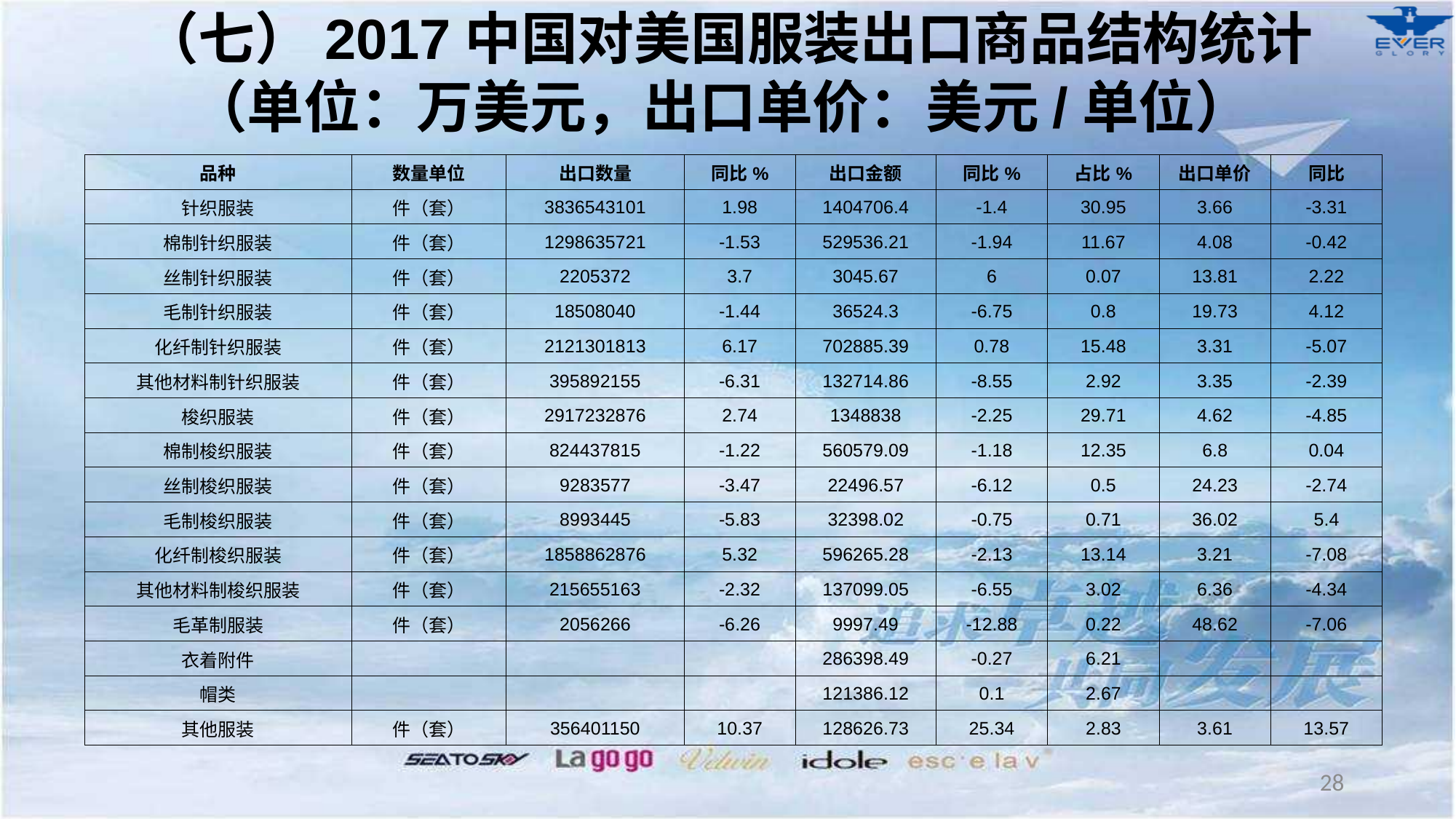

（七）2017中国对美国服装出口商品结构统计
（单位：万美元，出口单价：美元/单位）
| 品种 | 数量单位 | 出口数量 | 同比% | 出口金额 | 同比% | 占比% | 出口单价 | 同比 |
| --- | --- | --- | --- | --- | --- | --- | --- | --- |
| 针织服装 | 件（套） | 3836543101 | 1.98 | 1404706.4 | -1.4 | 30.95 | 3.66 | -3.31 |
| 棉制针织服装 | 件（套） | 1298635721 | -1.53 | 529536.21 | -1.94 | 11.67 | 4.08 | -0.42 |
| 丝制针织服装 | 件（套） | 2205372 | 3.7 | 3045.67 | 6 | 0.07 | 13.81 | 2.22 |
| 毛制针织服装 | 件（套） | 18508040 | -1.44 | 36524.3 | -6.75 | 0.8 | 19.73 | 4.12 |
| 化纤制针织服装 | 件（套） | 2121301813 | 6.17 | 702885.39 | 0.78 | 15.48 | 3.31 | -5.07 |
| 其他材料制针织服装 | 件（套） | 395892155 | -6.31 | 132714.86 | -8.55 | 2.92 | 3.35 | -2.39 |
| 梭织服装 | 件（套） | 2917232876 | 2.74 | 1348838 | -2.25 | 29.71 | 4.62 | -4.85 |
| 棉制梭织服装 | 件（套） | 824437815 | -1.22 | 560579.09 | -1.18 | 12.35 | 6.8 | 0.04 |
| 丝制梭织服装 | 件（套） | 9283577 | -3.47 | 22496.57 | -6.12 | 0.5 | 24.23 | -2.74 |
| 毛制梭织服装 | 件（套） | 8993445 | -5.83 | 32398.02 | -0.75 | 0.71 | 36.02 | 5.4 |
| 化纤制梭织服装 | 件（套） | 1858862876 | 5.32 | 596265.28 | -2.13 | 13.14 | 3.21 | -7.08 |
| 其他材料制梭织服装 | 件（套） | 215655163 | -2.32 | 137099.05 | -6.55 | 3.02 | 6.36 | -4.34 |
| 毛革制服装 | 件（套） | 2056266 | -6.26 | 9997.49 | -12.88 | 0.22 | 48.62 | -7.06 |
| 衣着附件 |  |  |  | 286398.49 | -0.27 | 6.21 |  |  |
| 帽类 |  |  |  | 121386.12 | 0.1 | 2.67 |  |  |
| 其他服装 | 件（套） | 356401150 | 10.37 | 128626.73 | 25.34 | 2.83 | 3.61 | 13.57 |
28